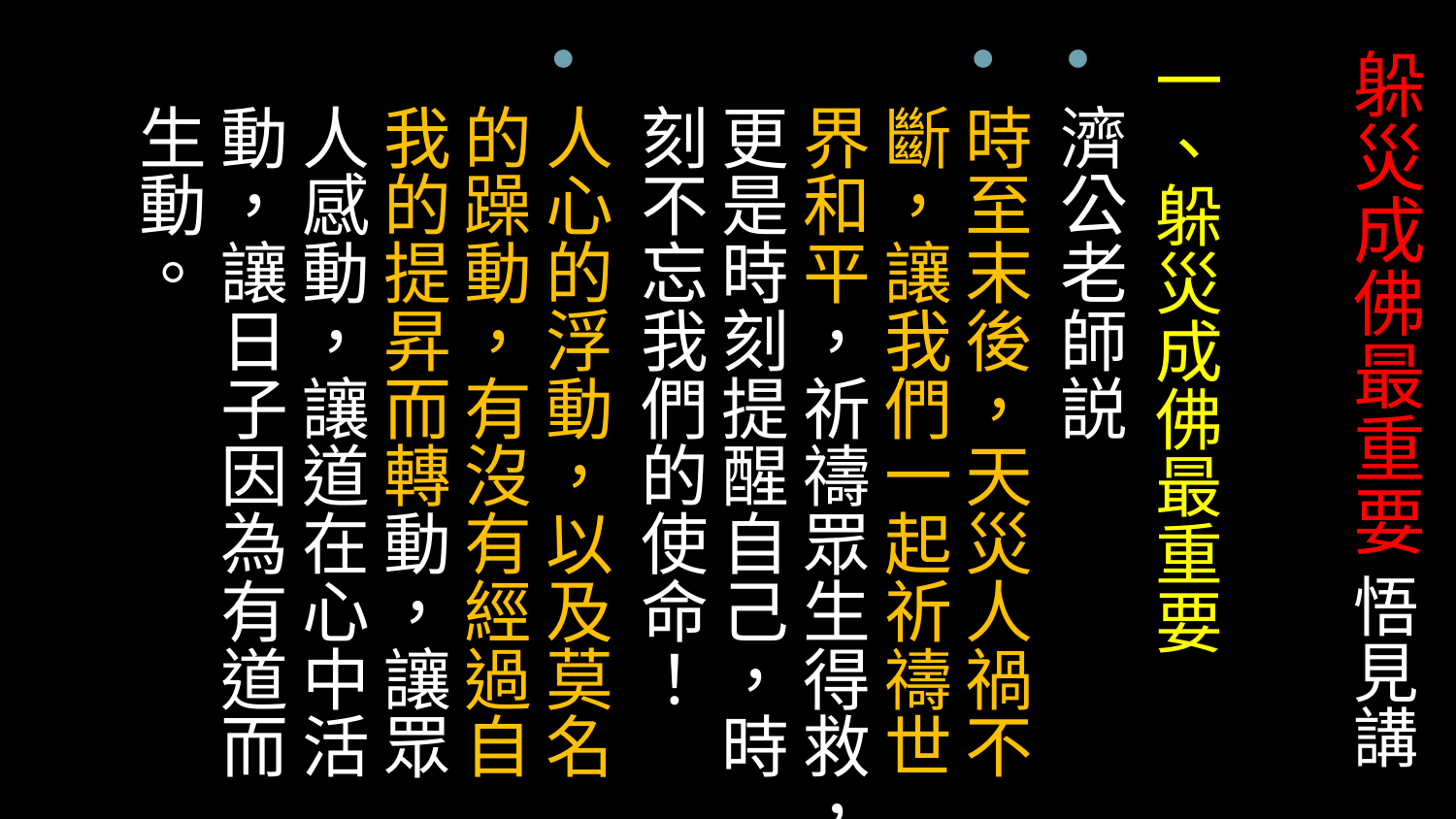

# 躲災成佛最重要 悟見講
一、躲災成佛最重要
濟公老師説
時至末後，天災人禍不斷，讓我們一起祈禱世界和平，祈禱眾生得救，更是時刻提醒自己，時刻不忘我們的使命！
人心的浮動，以及莫名的躁動，有沒有經過自我的提昇而轉動，讓眾人感動，讓道在心中活動，讓日子因為有道而生動。